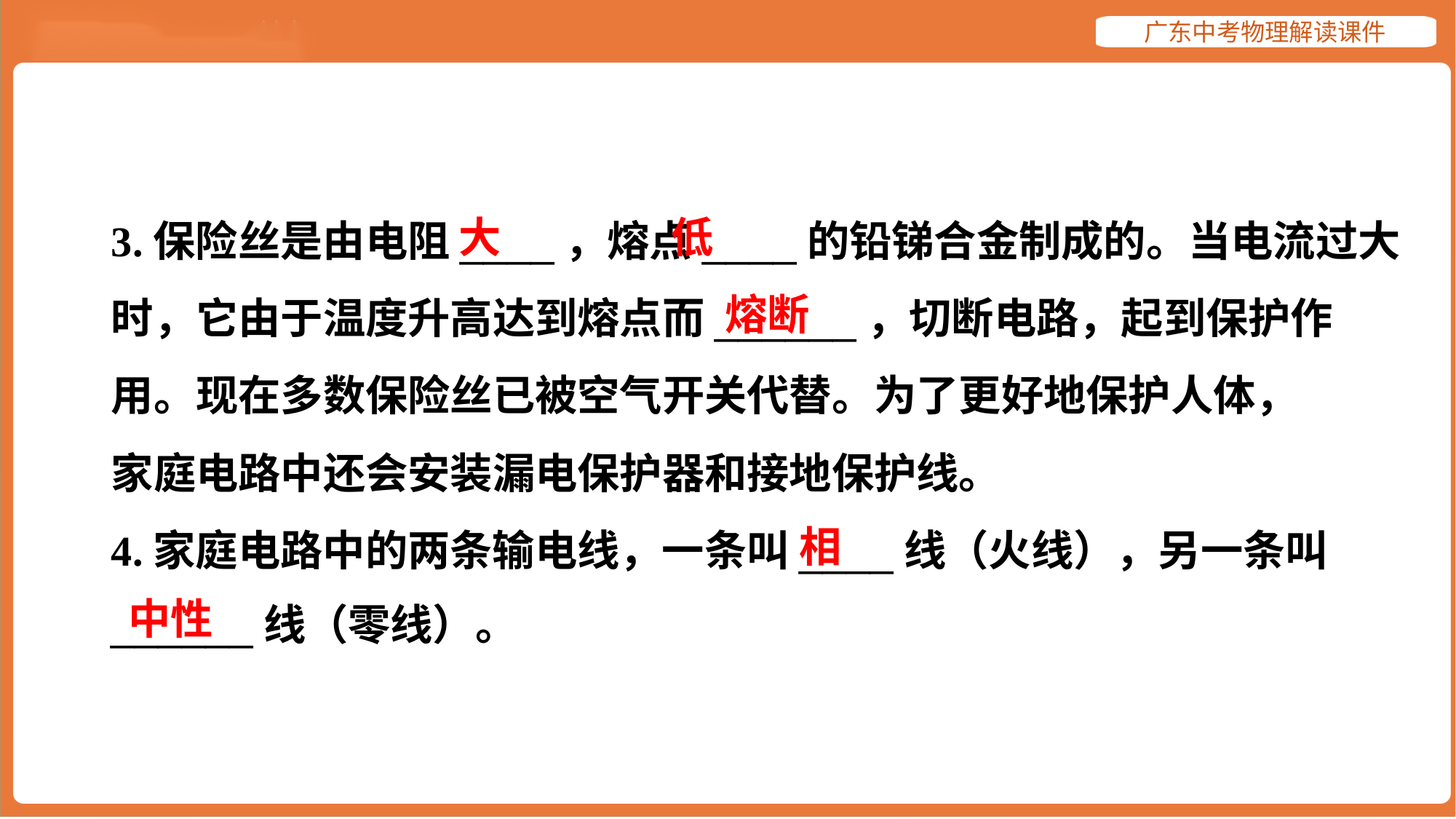

大
低
3.保险丝是由电阻____，熔点____的铅锑合金制成的。当电流过大
时，它由于温度升高达到熔点而______，切断电路，起到保护作
用。现在多数保险丝已被空气开关代替。为了更好地保护人体，
家庭电路中还会安装漏电保护器和接地保护线。
4.家庭电路中的两条输电线，一条叫____线（火线），另一条叫
______线（零线）。#4
熔断
相
中性